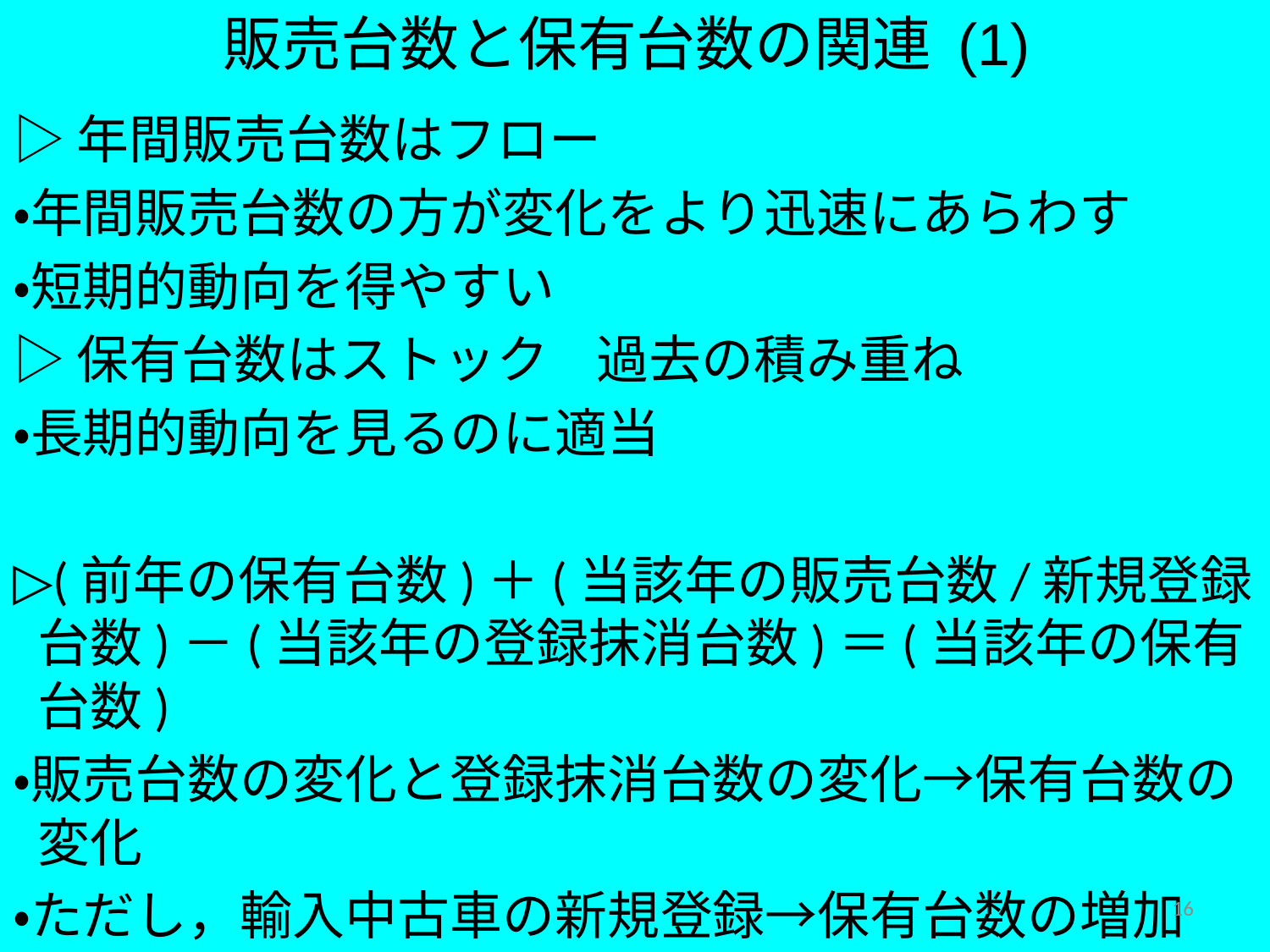

販売台数と保有台数の関連 (1)

▷年間販売台数はフロー
・年間販売台数の方が変化をより迅速にあらわす
・短期的動向を得やすい
▷保有台数はストック    過去の積み重ね
・長期的動向を見るのに適当

▷(前年の保有台数)＋(当該年の販売台数/新規登録台数)－(当該年の登録抹消台数)＝(当該年の保有台数)
・販売台数の変化と登録抹消台数の変化→保有台数の変化
・ただし，輸入中古車の新規登録→保有台数の増加
16